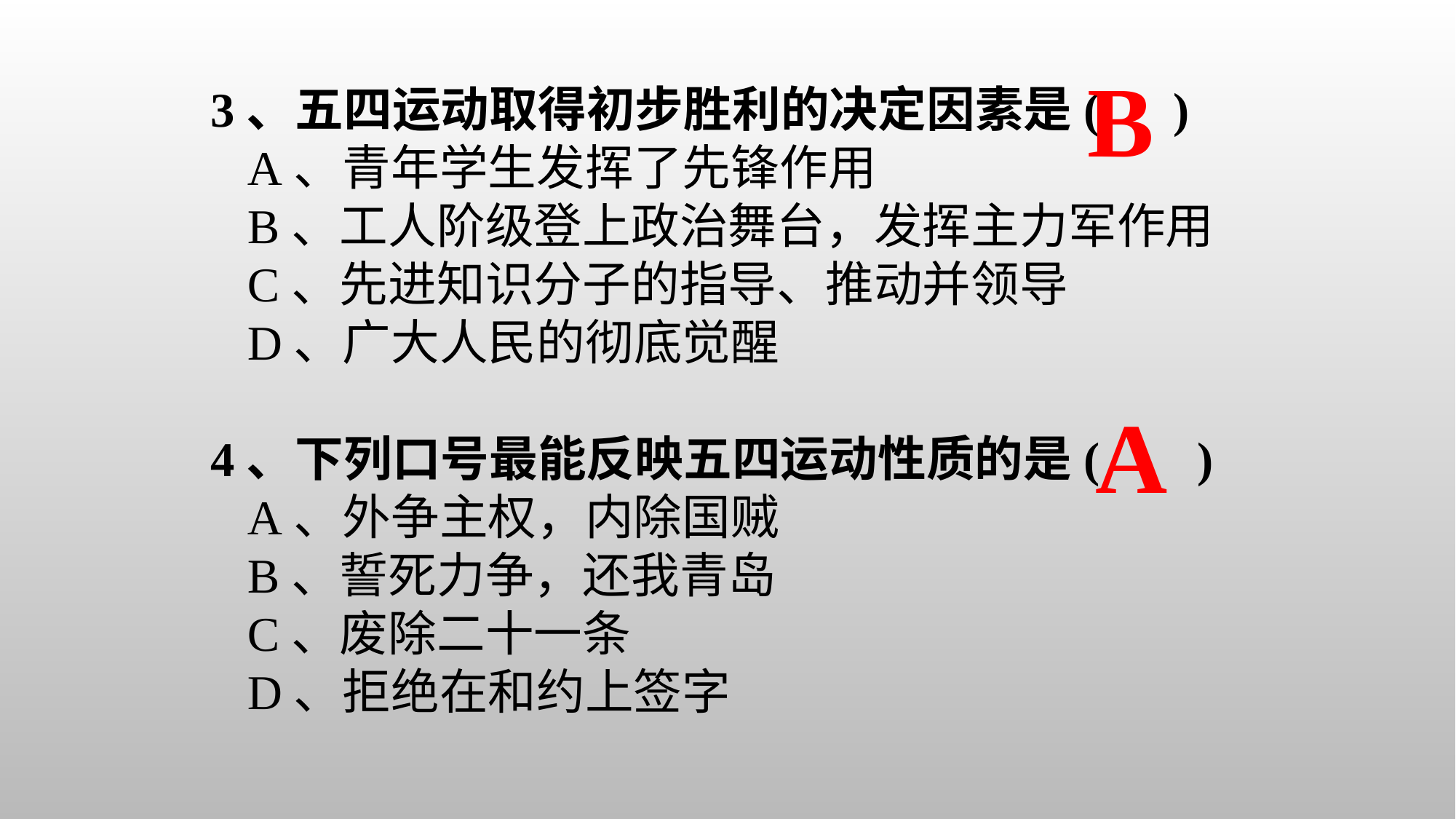

B
3、五四运动取得初步胜利的决定因素是(      )
   A、青年学生发挥了先锋作用
   B、工人阶级登上政治舞台，发挥主力军作用
   C、先进知识分子的指导、推动并领导
   D、广大人民的彻底觉醒

4、下列口号最能反映五四运动性质的是(        )
   A、外争主权，内除国贼
   B、誓死力争，还我青岛
   C、废除二十一条
   D、拒绝在和约上签字
A